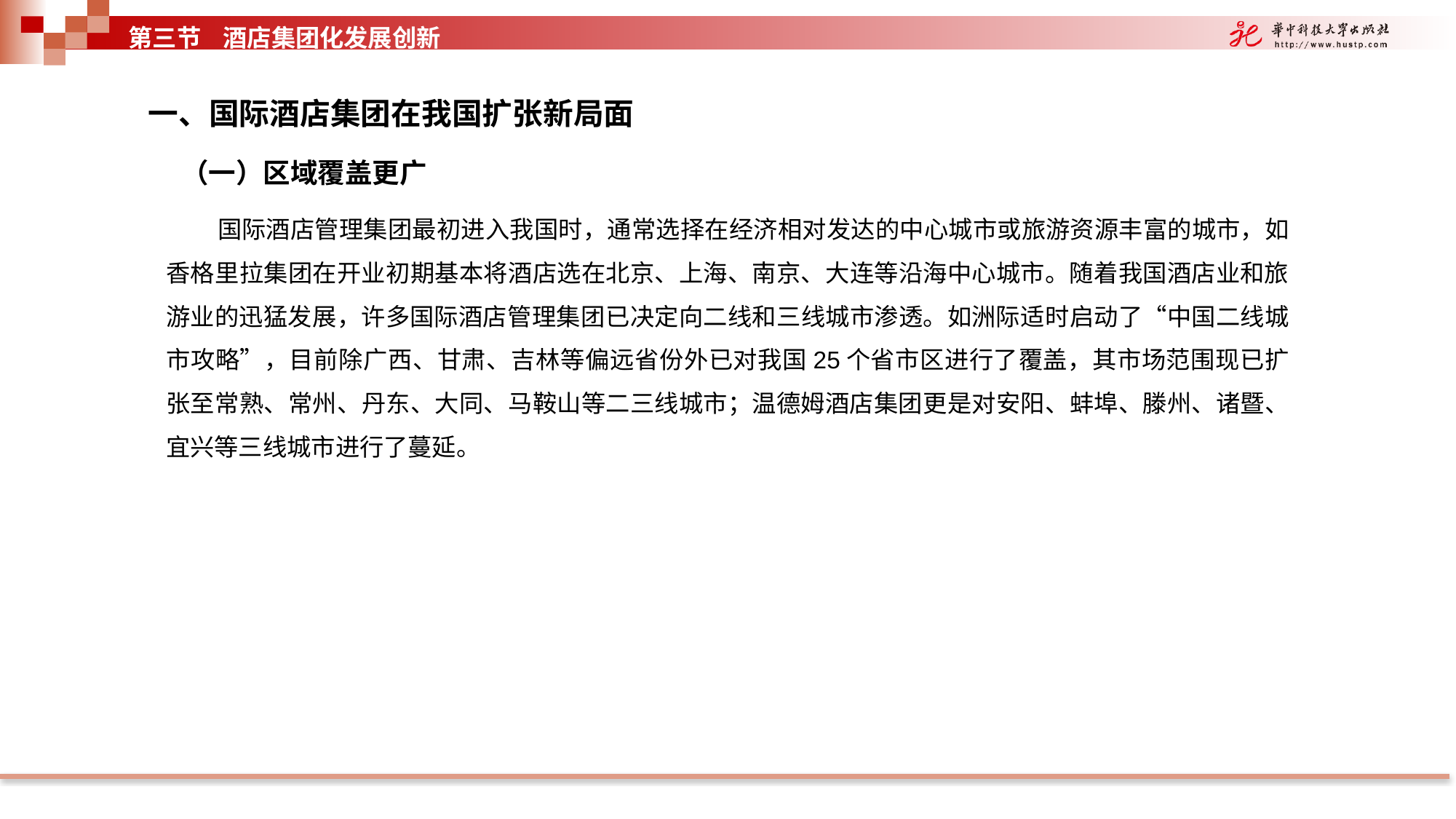

第三节    酒店集团化发展创新
一、国际酒店集团在我国扩张新局面
（一）区域覆盖更广
国际酒店管理集团最初进入我国时，通常选择在经济相对发达的中心城市或旅游资源丰富的城市，如香格里拉集团在开业初期基本将酒店选在北京、上海、南京、大连等沿海中心城市。随着我国酒店业和旅游业的迅猛发展，许多国际酒店管理集团已决定向二线和三线城市渗透。如洲际适时启动了“中国二线城市攻略”，目前除广西、甘肃、吉林等偏远省份外已对我国25个省市区进行了覆盖，其市场范围现已扩张至常熟、常州、丹东、大同、马鞍山等二三线城市；温德姆酒店集团更是对安阳、蚌埠、滕州、诸暨、宜兴等三线城市进行了蔓延。